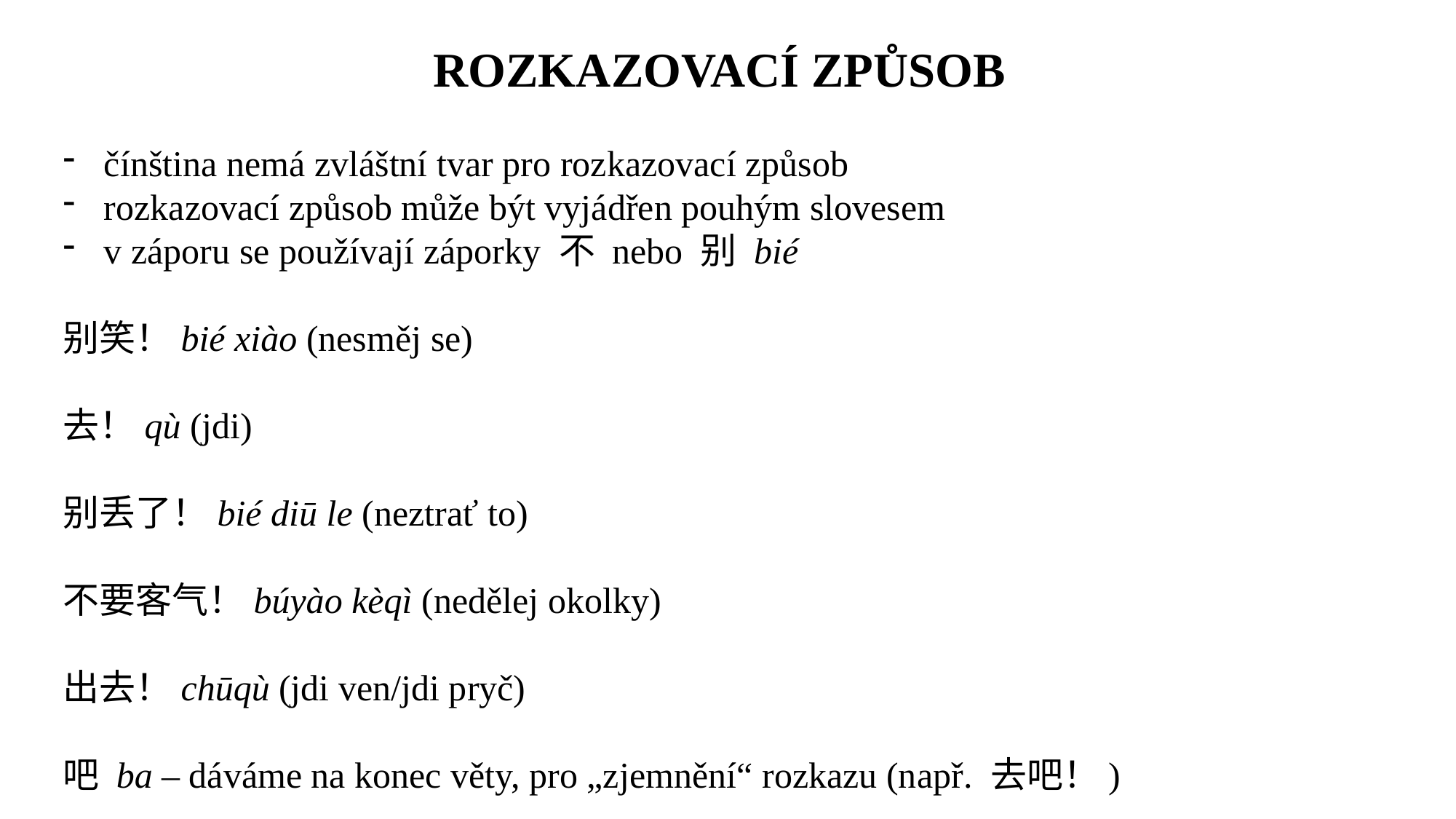

ROZKAZOVACÍ ZPŮSOB

čínština nemá zvláštní tvar pro rozkazovací způsob
rozkazovací způsob může být vyjádřen pouhým slovesem
v záporu se používají záporky 不 nebo 别 bié

别笑！bié xiào (nesměj se)

去！qù (jdi)

别丢了！bié diū le (neztrať to)

不要客气！búyào kèqì (nedělej okolky)

出去！chūqù (jdi ven/jdi pryč)

吧 ba – dáváme na konec věty, pro „zjemnění“ rozkazu (např. 去吧！)